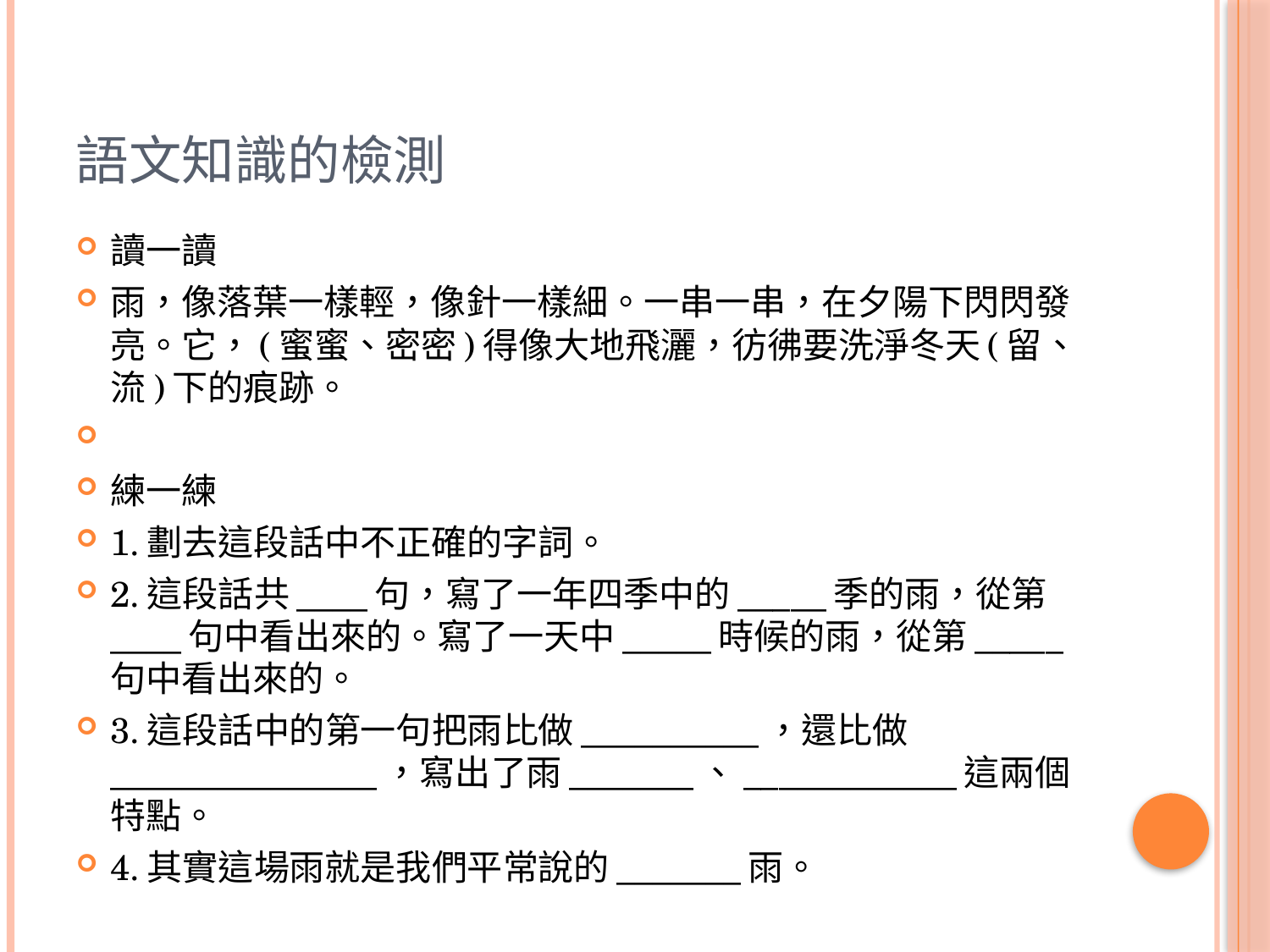

# 語文知識的檢測
讀一讀
雨，像落葉一樣輕，像針一樣細。一串一串，在夕陽下閃閃發亮。它，(蜜蜜、密密)得像大地飛灑，彷彿要洗淨冬天(留、流)下的痕跡。

練一練
1.劃去這段話中不正確的字詞。
2.這段話共____句，寫了一年四季中的_____季的雨，從第____句中看出來的。寫了一天中_____時候的雨，從第_____句中看出來的。
3.這段話中的第一句把雨比做__________，還比做_______________，寫出了雨_______、____________這兩個特點。
4.其實這場雨就是我們平常說的_______雨。